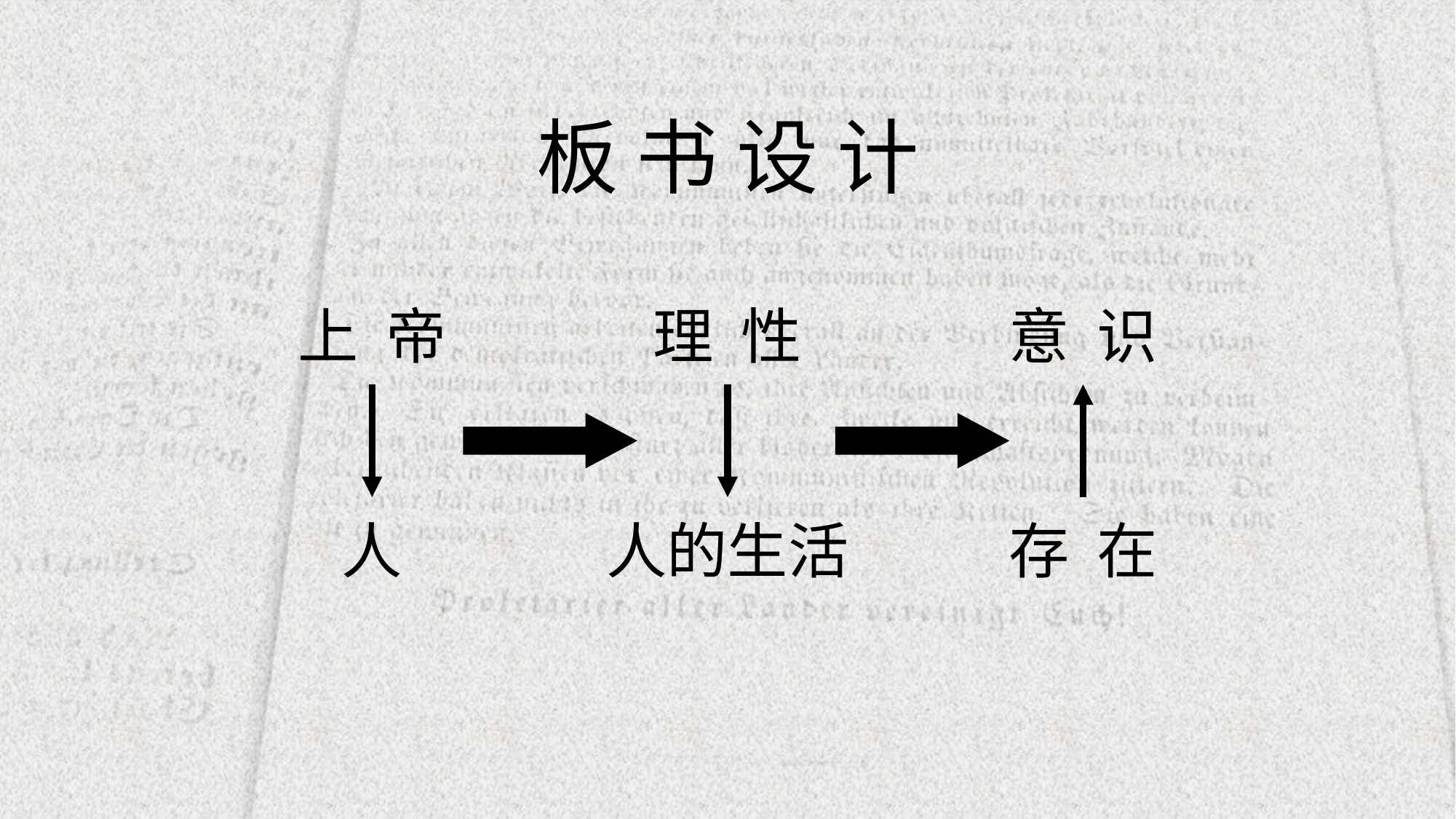

板 书 设 计
上  帝
理  性
意  识

人
人的生活
存  在